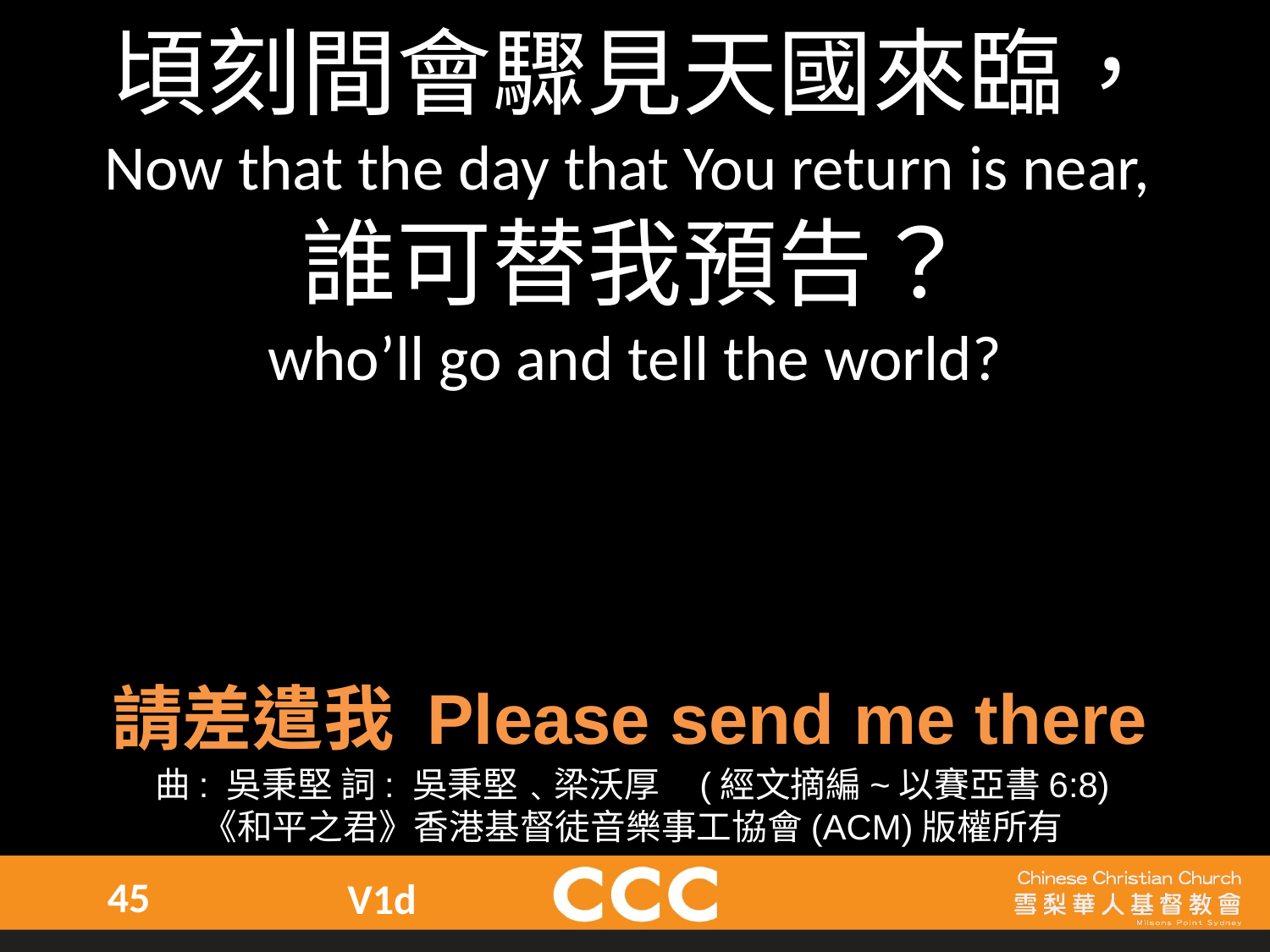

頃刻間會驟見天國來臨，
Now that the day that You return is near,
誰可替我預告？
who’ll go and tell the world?
請差遣我 Please send me there
曲: 吳秉堅 詞: 吳秉堅﹑梁沃厚    (經文摘編~以賽亞書6:8)
《和平之君》香港基督徒音樂事工協會(ACM)版權所有
45
V1d